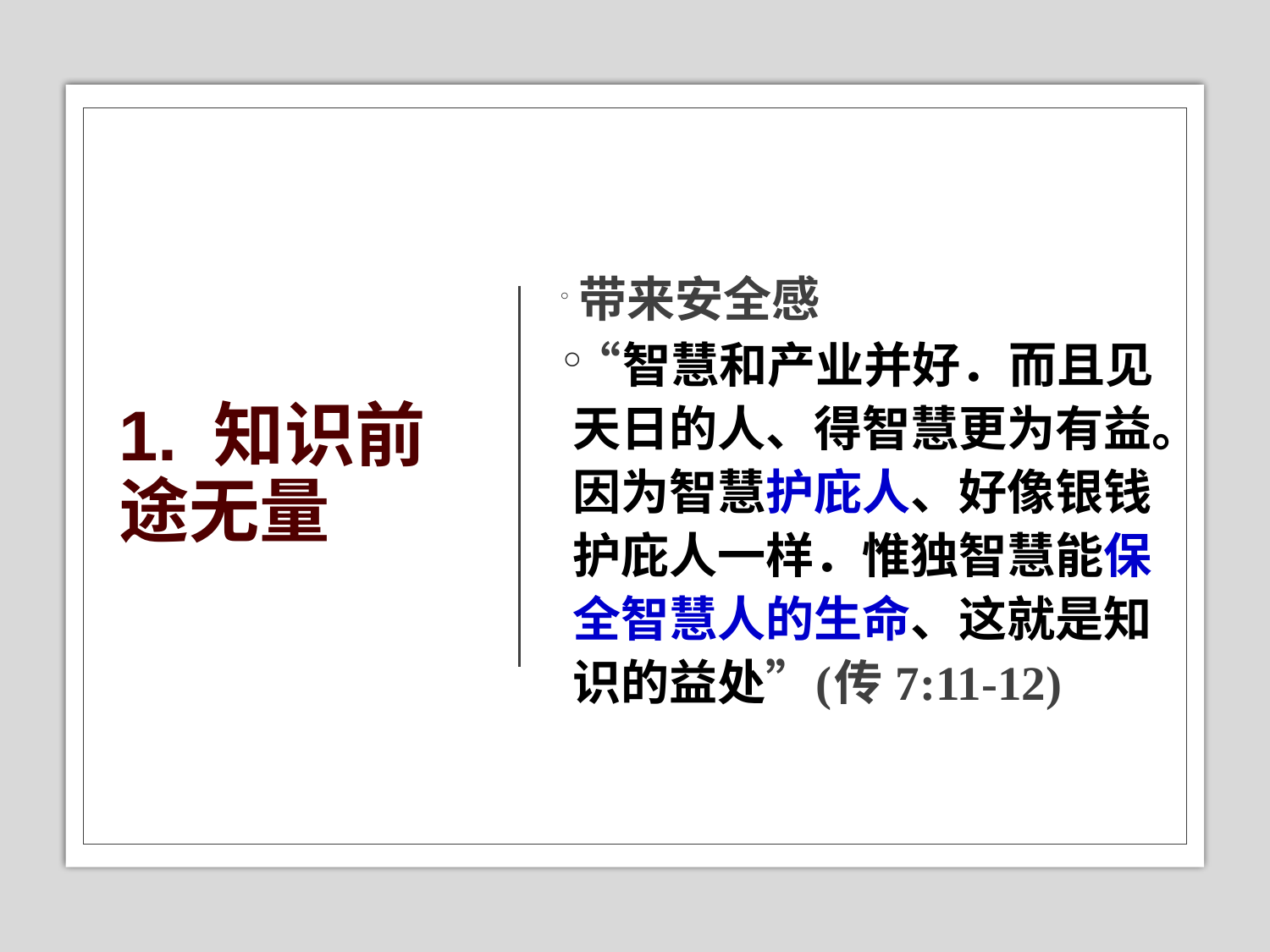

# 1. 知识前途无量
 带来安全感
“智慧和产业并好．而且见天日的人、得智慧更为有益。因为智慧护庇人、好像银钱护庇人一样．惟独智慧能保全智慧人的生命、这就是知识的益处”(传 7:11-12)